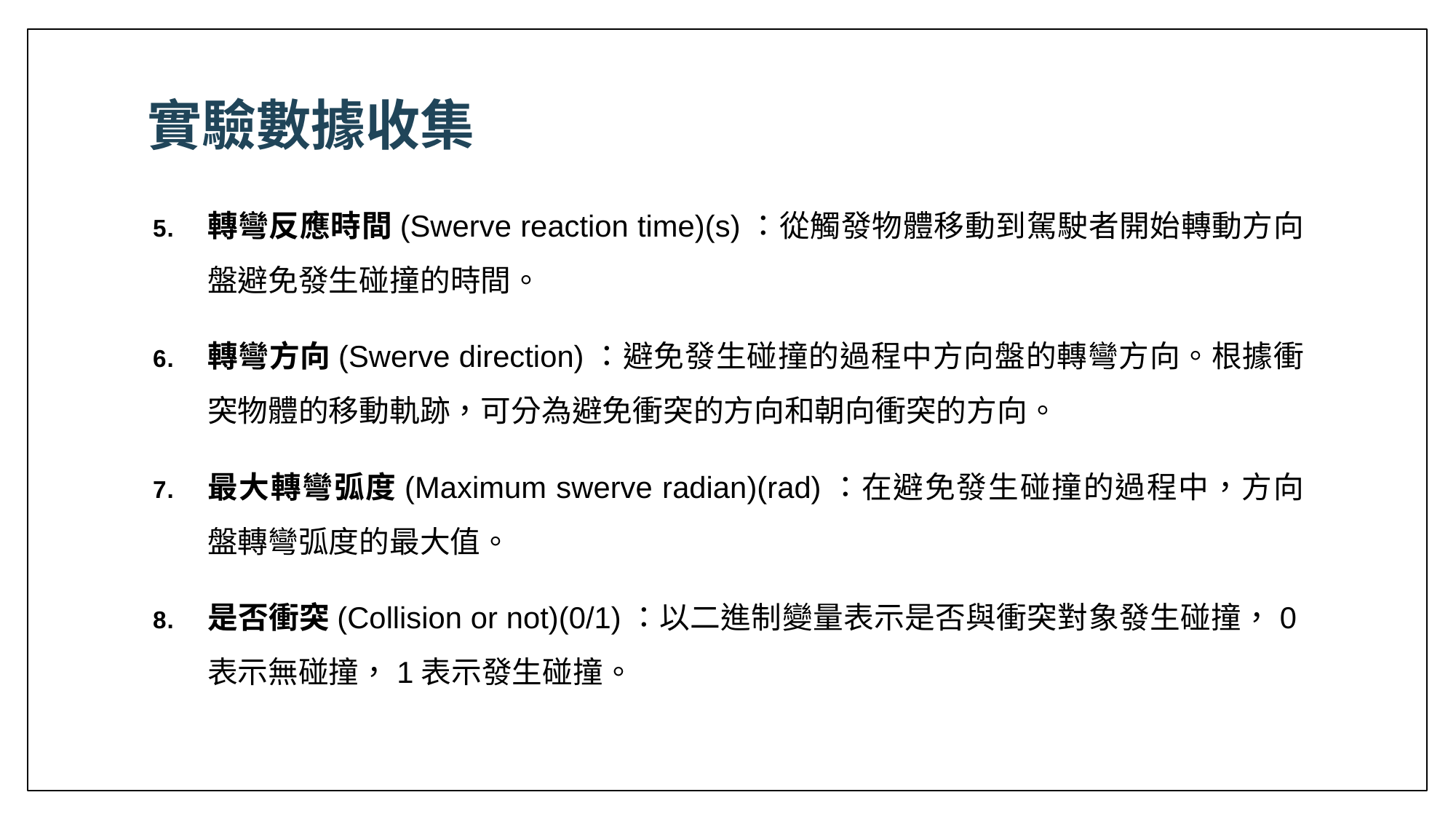

# 實驗數據收集
轉彎反應時間(Swerve reaction time)(s)：從觸發物體移動到駕駛者開始轉動方向盤避免發生碰撞的時間。
轉彎方向(Swerve direction)：避免發生碰撞的過程中方向盤的轉彎方向。根據衝突物體的移動軌跡，可分為避免衝突的方向和朝向衝突的方向。
最大轉彎弧度(Maximum swerve radian)(rad)：在避免發生碰撞的過程中，方向盤轉彎弧度的最大值。
是否衝突(Collision or not)(0/1)：以二進制變量表示是否與衝突對象發生碰撞，0表示無碰撞，1表示發生碰撞。